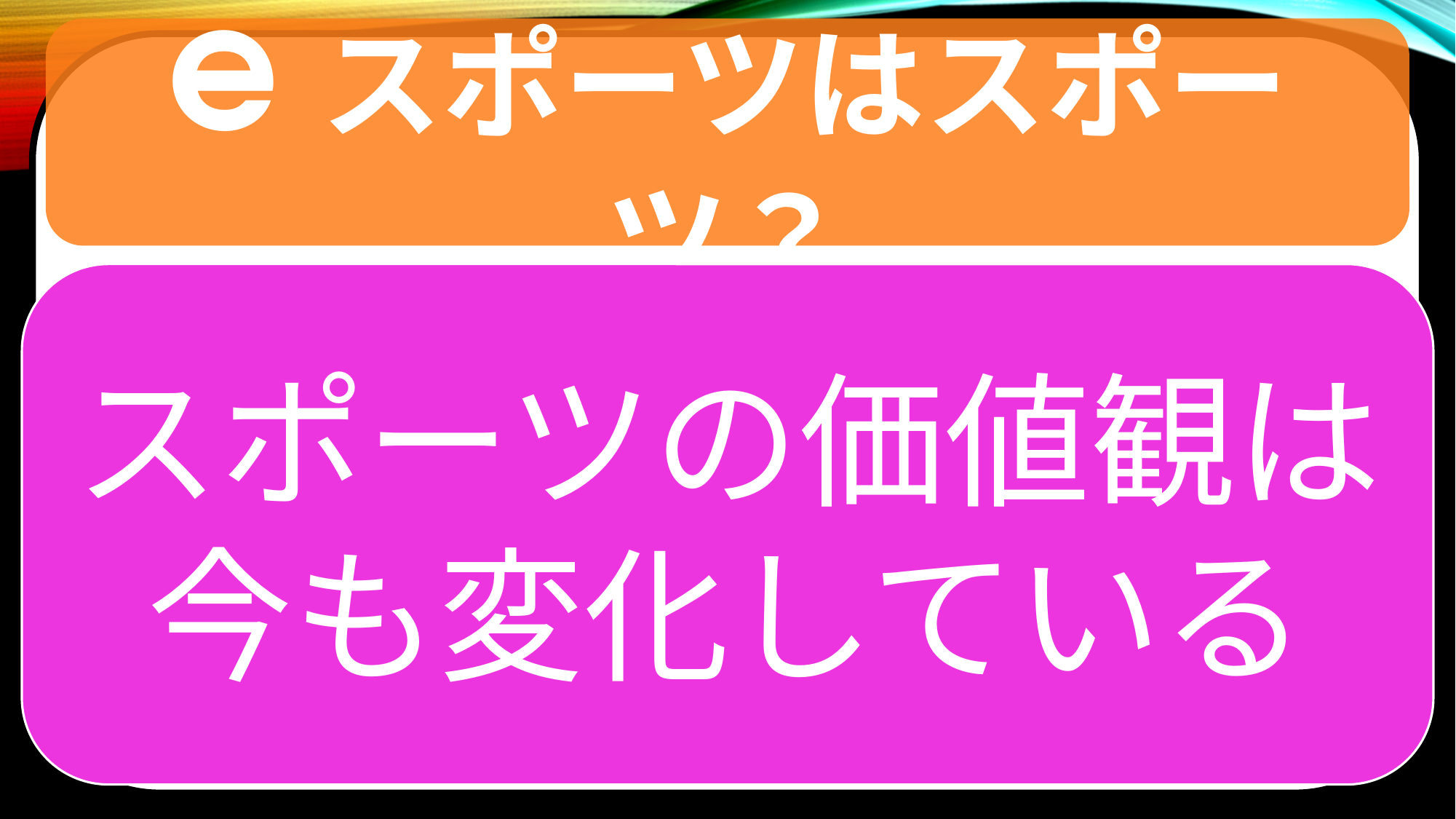

eスポーツはスポーツ？
e-スポーツの画像
#

スポーツの価値観は
今も変化している